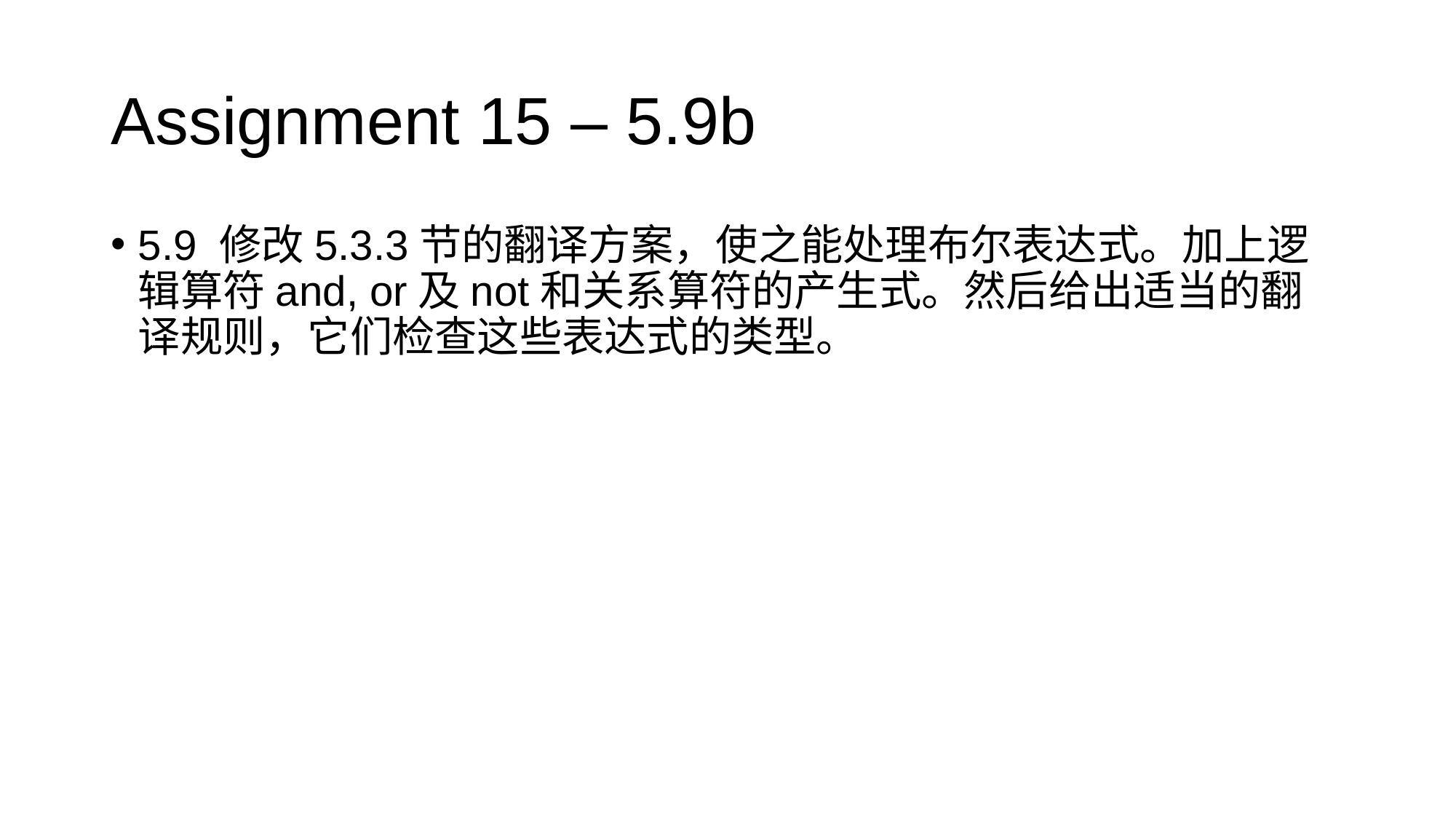

# Assignment 15 – 5.9b
5.9 修改5.3.3节的翻译方案，使之能处理布尔表达式。加上逻辑算符and, or及not和关系算符的产生式。然后给出适当的翻译规则，它们检查这些表达式的类型。